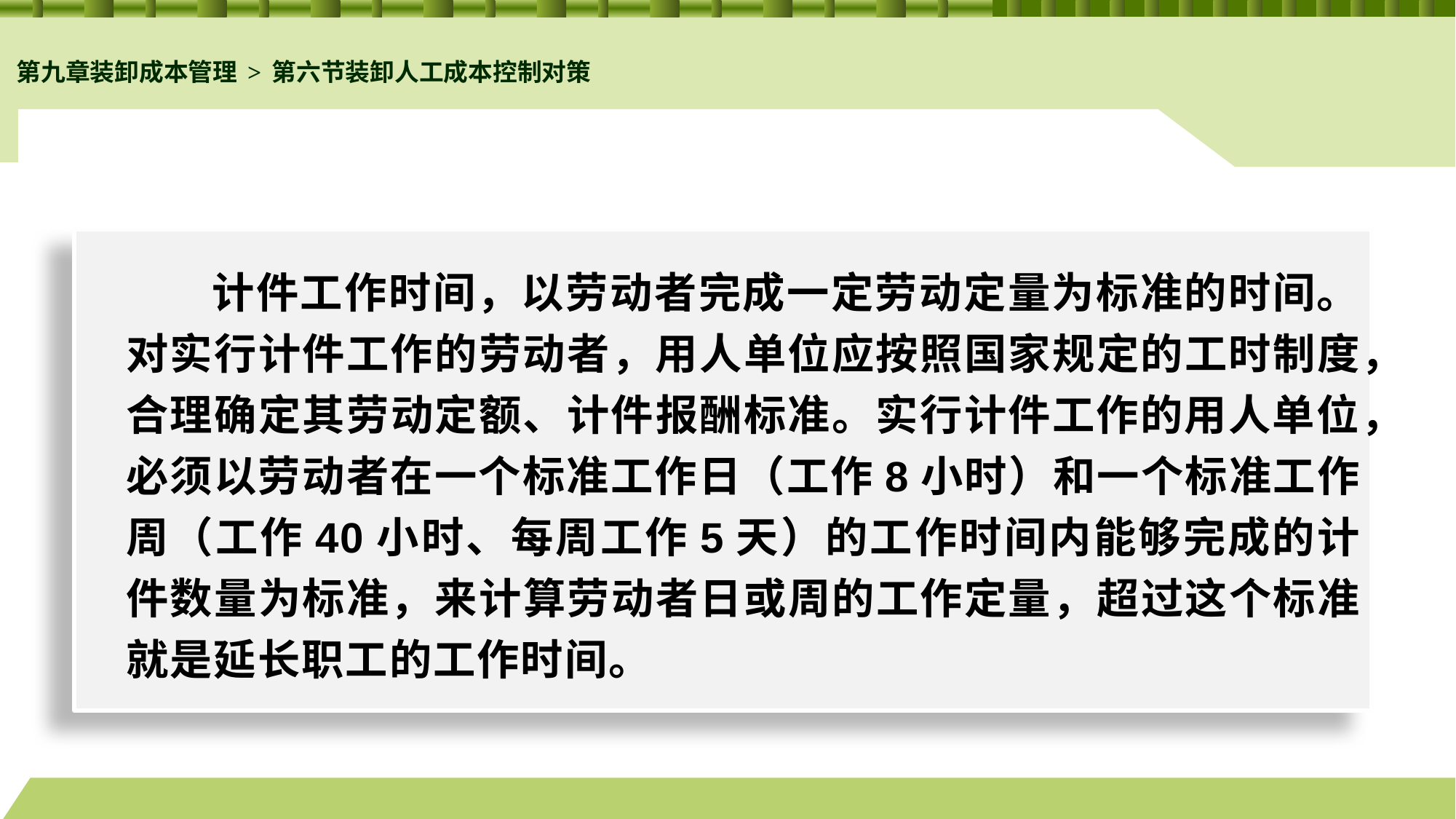

第九章装卸成本管理>第六节装卸人工成本控制对策
#
计件工作时间，以劳动者完成一定劳动定量为标准的时间。对实行计件工作的劳动者，用人单位应按照国家规定的工时制度，合理确定其劳动定额、计件报酬标准。实行计件工作的用人单位，必须以劳动者在一个标准工作日（工作8小时）和一个标准工作周（工作40小时、每周工作5天）的工作时间内能够完成的计件数量为标准，来计算劳动者日或周的工作定量，超过这个标准就是延长职工的工作时间。